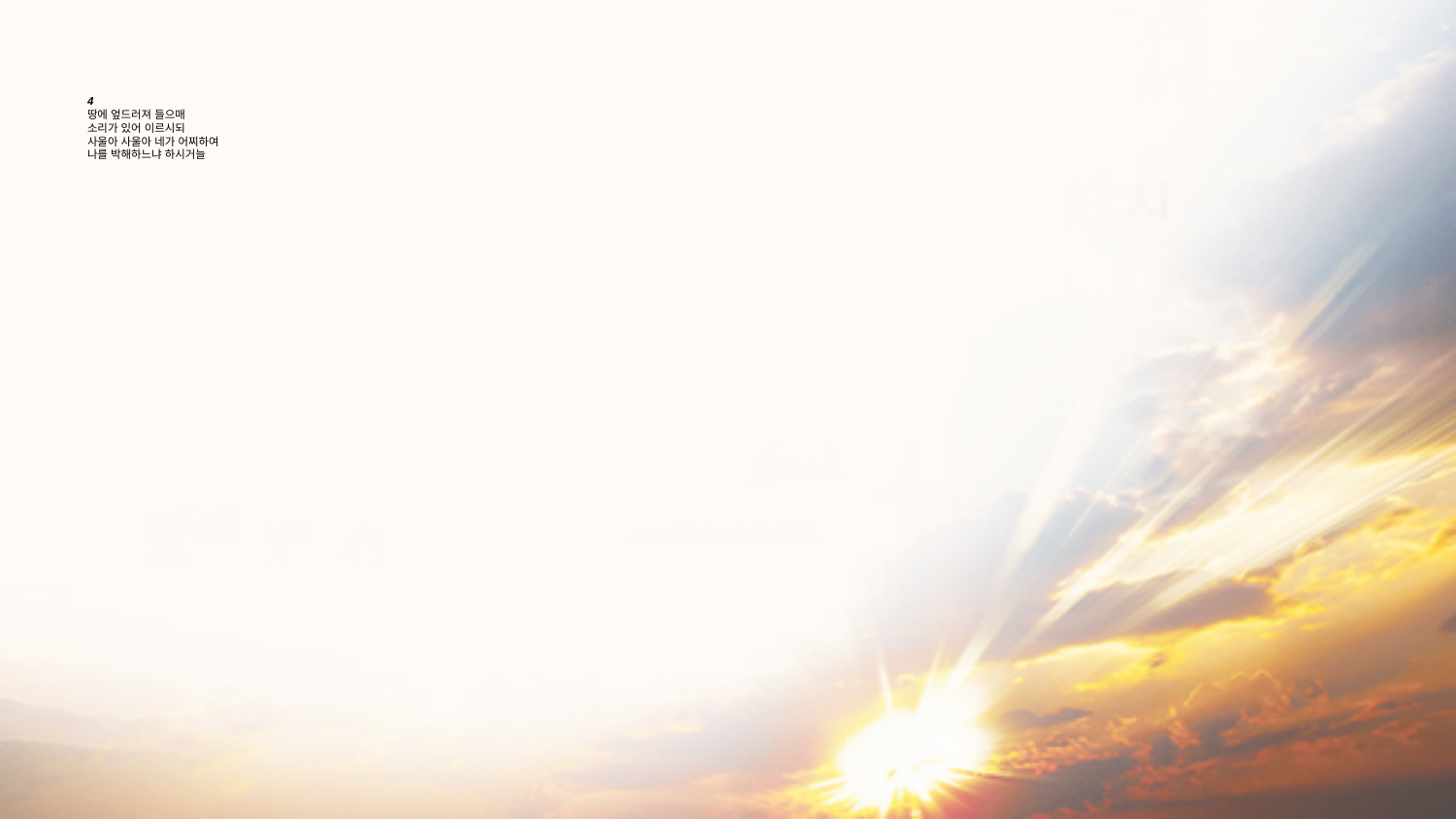

# 4 땅에 엎드러져 들으매 소리가 있어 이르시되 사울아 사울아 네가 어찌하여 나를 박해하느냐 하시거늘